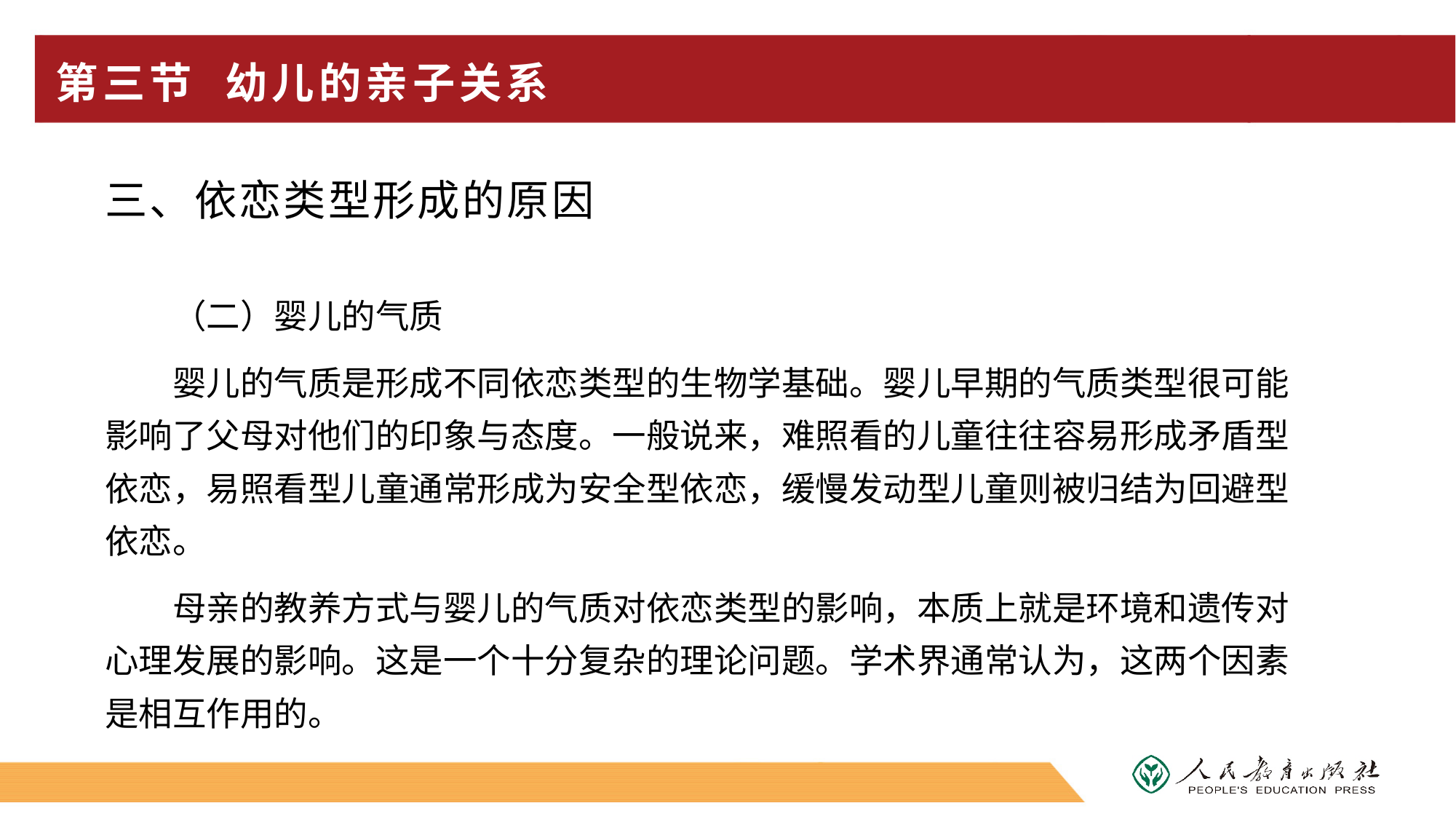

# 第三节  幼儿的亲子关系
三、依恋类型形成的原因
（二）婴儿的气质
婴儿的气质是形成不同依恋类型的生物学基础。婴儿早期的气质类型很可能影响了父母对他们的印象与态度。一般说来，难照看的儿童往往容易形成矛盾型依恋，易照看型儿童通常形成为安全型依恋，缓慢发动型儿童则被归结为回避型依恋。
母亲的教养方式与婴儿的气质对依恋类型的影响，本质上就是环境和遗传对心理发展的影响。这是一个十分复杂的理论问题。学术界通常认为，这两个因素是相互作用的。